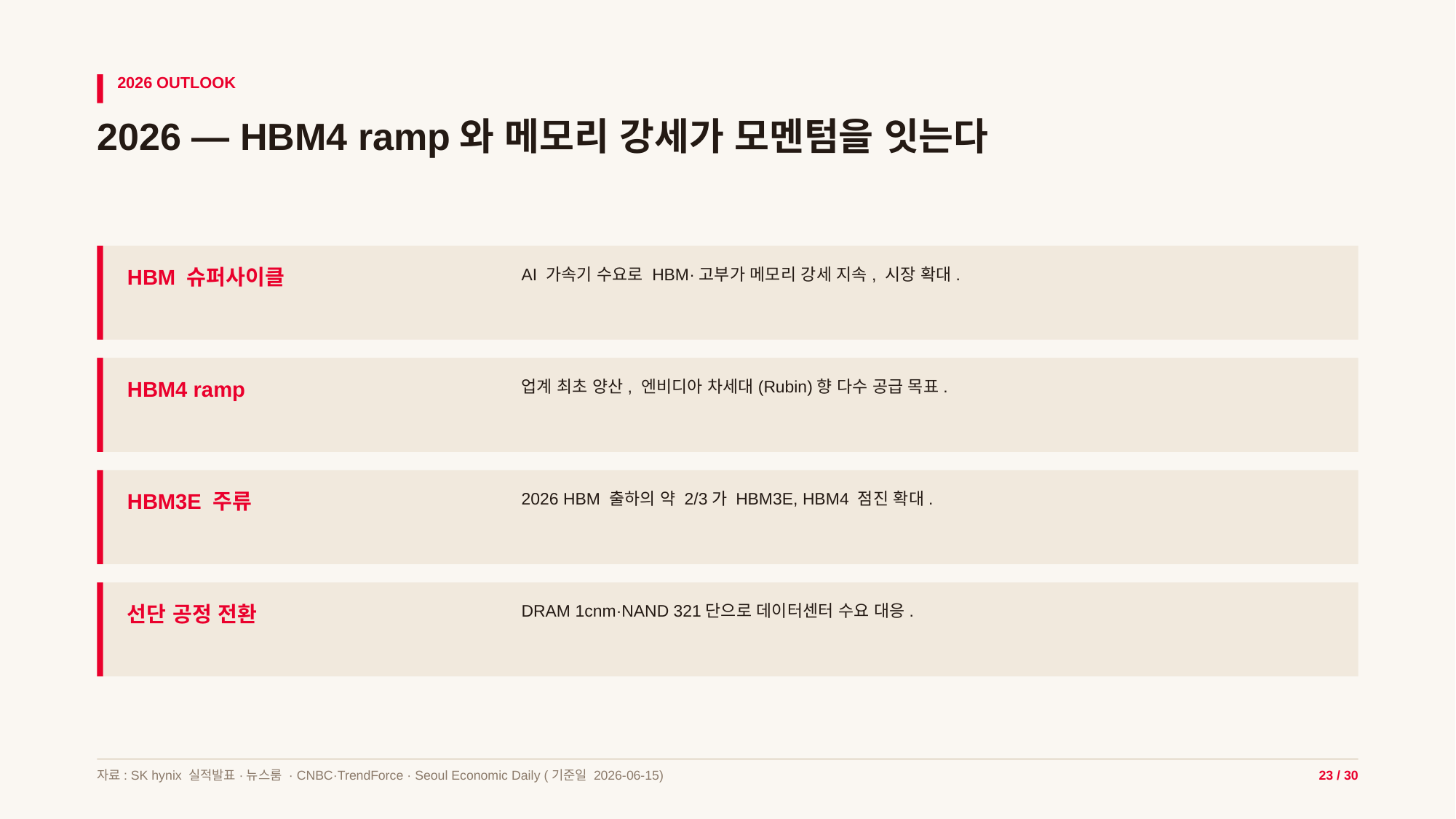

2026 OUTLOOK

2026 — HBM4 ramp와 메모리 강세가 모멘텀을 잇는다

HBM 슈퍼사이클
AI 가속기 수요로 HBM·고부가 메모리 강세 지속, 시장 확대.

HBM4 ramp
업계 최초 양산, 엔비디아 차세대(Rubin)향 다수 공급 목표.

HBM3E 주류
2026 HBM 출하의 약 2/3가 HBM3E, HBM4 점진 확대.

선단 공정 전환
DRAM 1cnm·NAND 321단으로 데이터센터 수요 대응.

자료: SK hynix 실적발표·뉴스룸 · CNBC·TrendForce · Seoul Economic Daily (기준일 2026-06-15)
23 / 30